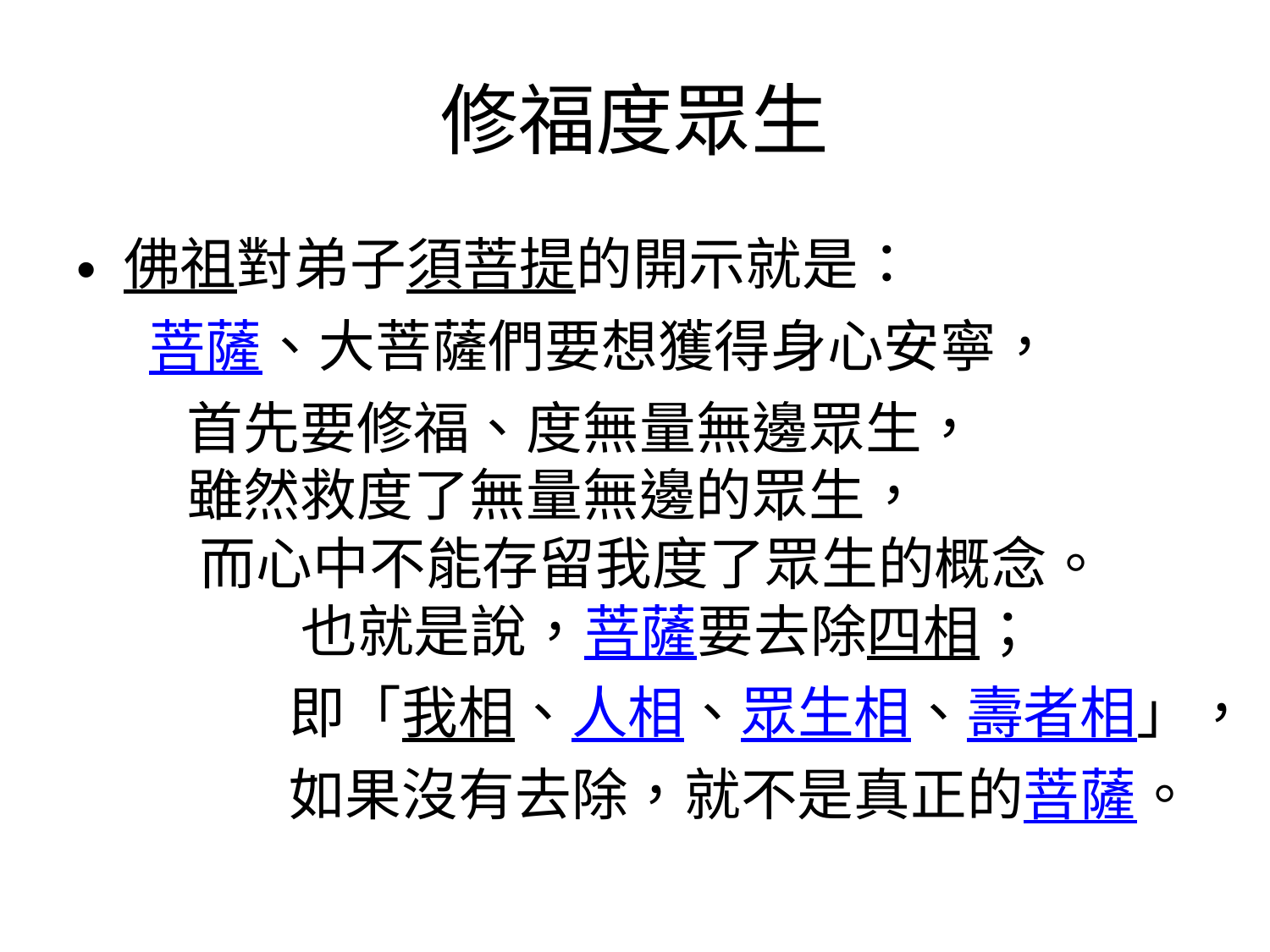

# 修福度眾生
佛祖對弟子須菩提的開示就是：                        菩薩、大菩薩們要想獲得身心安寧，                 首先要修福、度無量無邊眾生，                      雖然救度了無量無邊的眾生，                            而心中不能存留我度了眾生的概念。                      也就是說，菩薩要去除四相；                          即「我相、人相、眾生相、壽者相」，             如果沒有去除，就不是真正的菩薩。